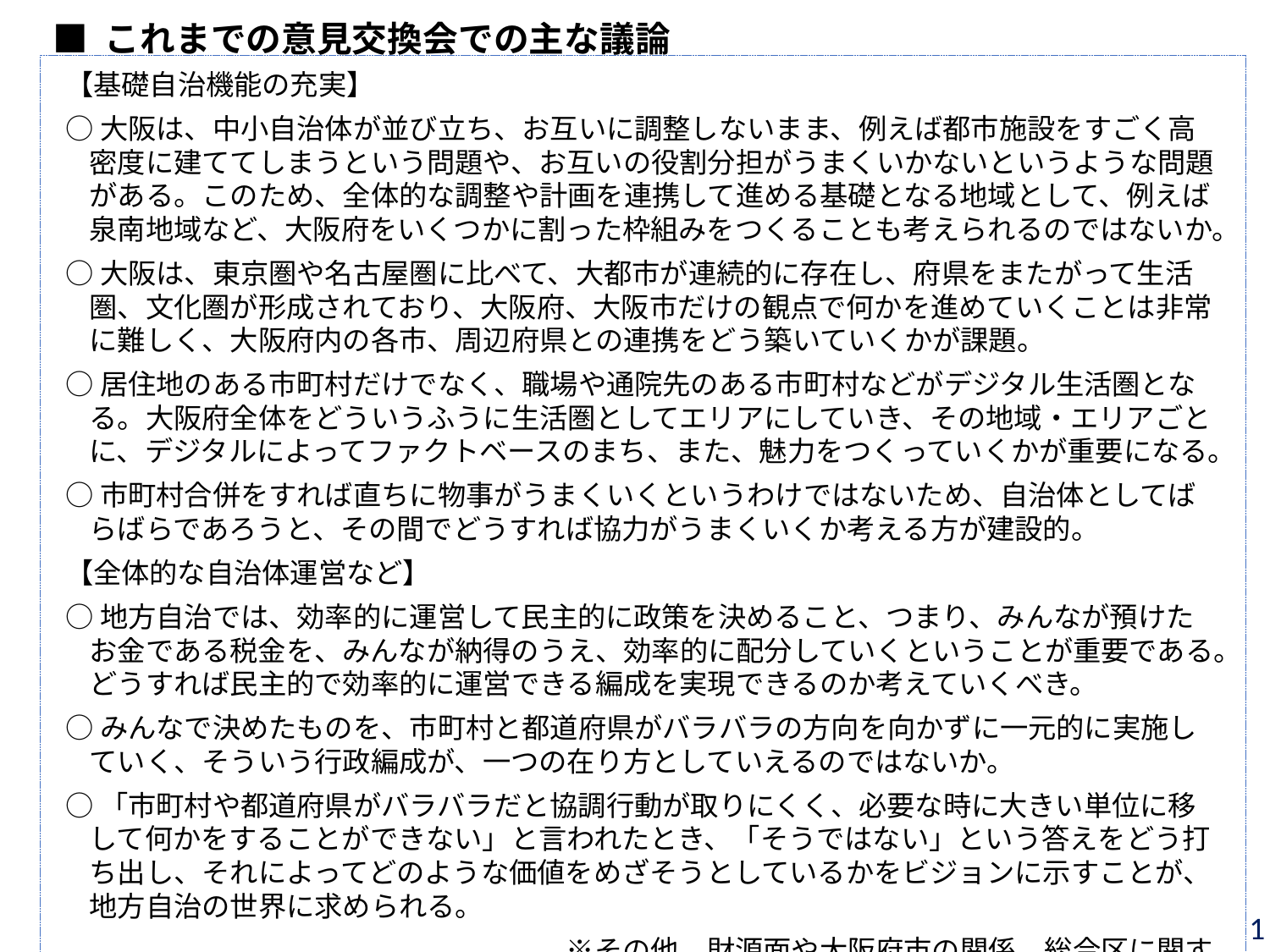

■ これまでの意見交換会での主な議論
【基礎自治機能の充実】
○大阪は、中小自治体が並び立ち、お互いに調整しないまま、例えば都市施設をすごく高密度に建ててしまうという問題や、お互いの役割分担がうまくいかないというような問題がある。このため、全体的な調整や計画を連携して進める基礎となる地域として、例えば泉南地域など、大阪府をいくつかに割った枠組みをつくることも考えられるのではないか。
○大阪は、東京圏や名古屋圏に比べて、大都市が連続的に存在し、府県をまたがって生活圏、文化圏が形成されており、大阪府、大阪市だけの観点で何かを進めていくことは非常に難しく、大阪府内の各市、周辺府県との連携をどう築いていくかが課題。
○居住地のある市町村だけでなく、職場や通院先のある市町村などがデジタル生活圏となる。大阪府全体をどういうふうに生活圏としてエリアにしていき、その地域・エリアごとに、デジタルによってファクトベースのまち、また、魅力をつくっていくかが重要になる。
○市町村合併をすれば直ちに物事がうまくいくというわけではないため、自治体としてばらばらであろうと、その間でどうすれば協力がうまくいくか考える方が建設的。
【全体的な自治体運営など】
○地方自治では、効率的に運営して民主的に政策を決めること、つまり、みんなが預けたお金である税金を、みんなが納得のうえ、効率的に配分していくということが重要である。どうすれば民主的で効率的に運営できる編成を実現できるのか考えていくべき。
○みんなで決めたものを、市町村と都道府県がバラバラの方向を向かずに一元的に実施していく、そういう行政編成が、一つの在り方としていえるのではないか。
○「市町村や都道府県がバラバラだと協調行動が取りにくく、必要な時に大きい単位に移して何かをすることができない」と言われたとき、「そうではない」という答えをどう打ち出し、それによってどのような価値をめざそうとしているかをビジョンに示すことが、地方自治の世界に求められる。
　　　　　　　　　　　　　　                 ※その他、財源面や大阪府市の関係、総合区に関する意見あり

1